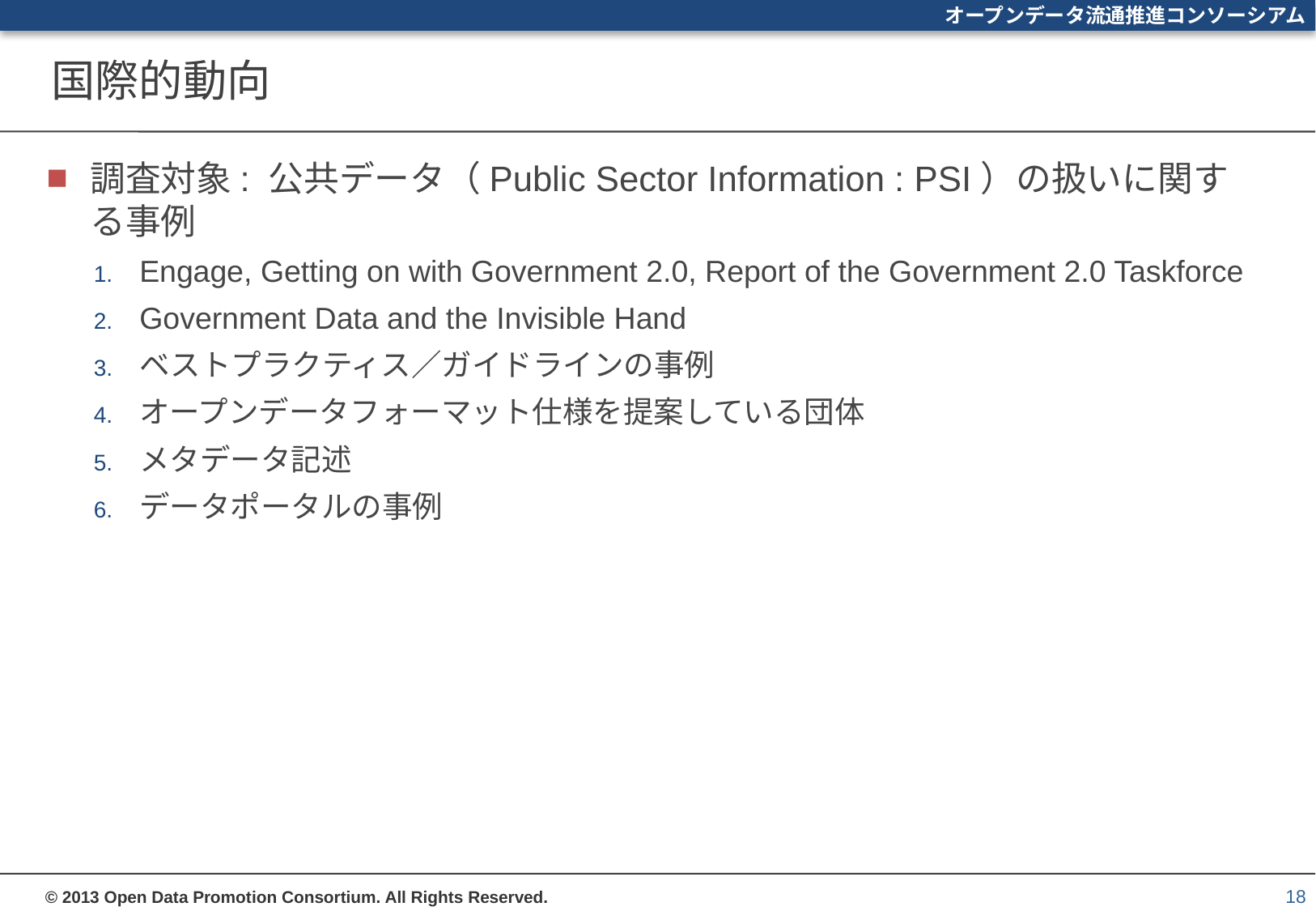

# 国際的動向
調査対象: 公共データ（Public Sector Information : PSI）の扱いに関する事例
Engage, Getting on with Government 2.0, Report of the Government 2.0 Taskforce
Government Data and the Invisible Hand
ベストプラクティス／ガイドラインの事例
オープンデータフォーマット仕様を提案している団体
メタデータ記述
データポータルの事例
18